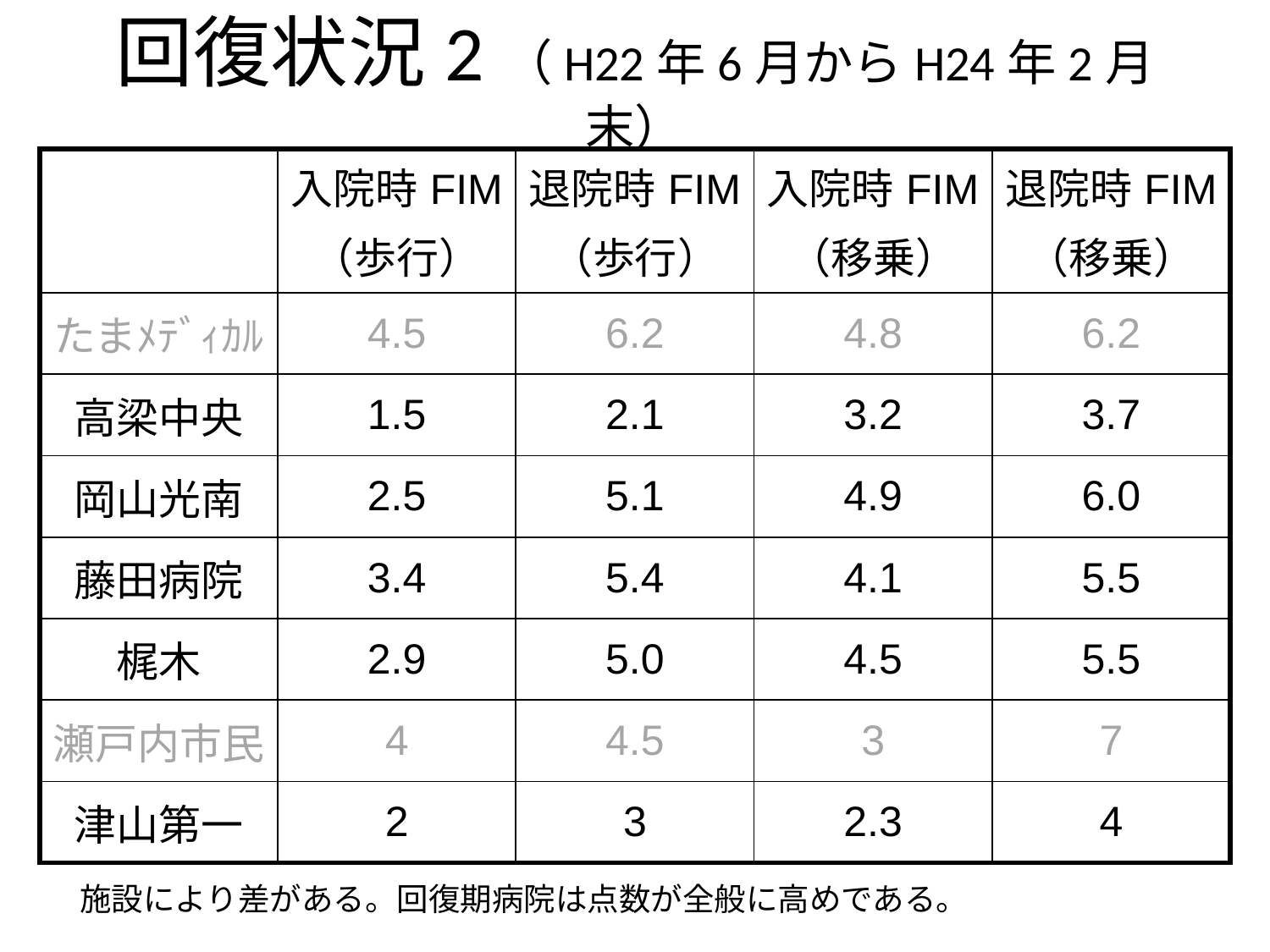

# 回復状況2（H22年6月からH24年2月末）
|  | 入院時FIM （歩行） | 退院時FIM （歩行） | 入院時FIM （移乗） | 退院時FIM （移乗） |
| --- | --- | --- | --- | --- |
| たまﾒﾃﾞｨｶﾙ | 4.5 | 6.2 | 4.8 | 6.2 |
| 高梁中央 | 1.5 | 2.1 | 3.2 | 3.7 |
| 岡山光南 | 2.5 | 5.1 | 4.9 | 6.0 |
| 藤田病院 | 3.4 | 5.4 | 4.1 | 5.5 |
| 梶木 | 2.9 | 5.0 | 4.5 | 5.5 |
| 瀬戸内市民 | 4 | 4.5 | 3 | 7 |
| 津山第一 | 2 | 3 | 2.3 | 4 |
施設により差がある。回復期病院は点数が全般に高めである。